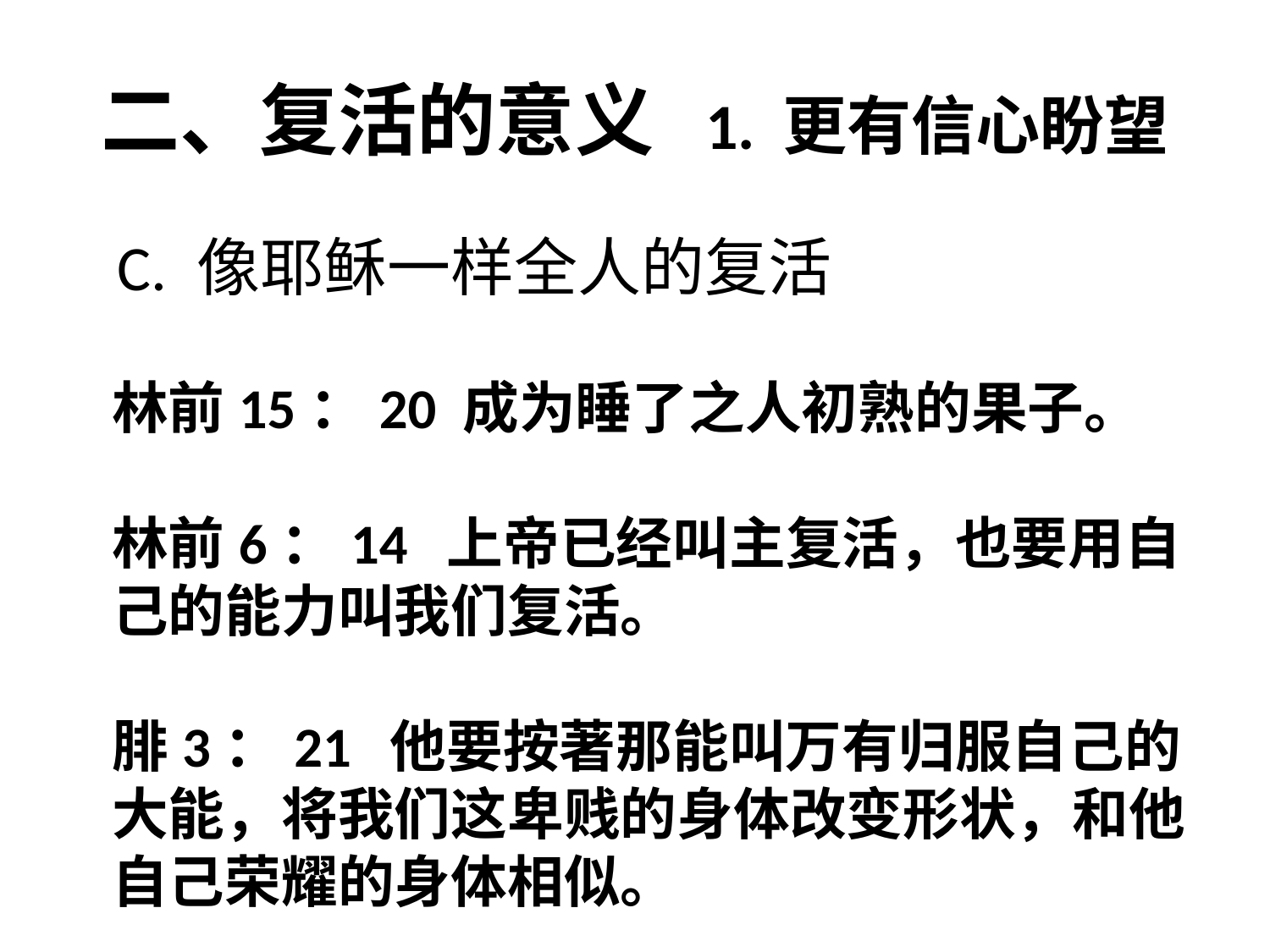

# 二、复活的意义  1. 更有信心盼望
C. 像耶稣一样全人的复活
林前15：20 成为睡了之人初熟的果子。

林前6：14  上帝已经叫主复活，也要用自己的能力叫我们复活。

腓3：21  他要按著那能叫万有归服自己的大能，将我们这卑贱的身体改变形状，和他自己荣耀的身体相似。